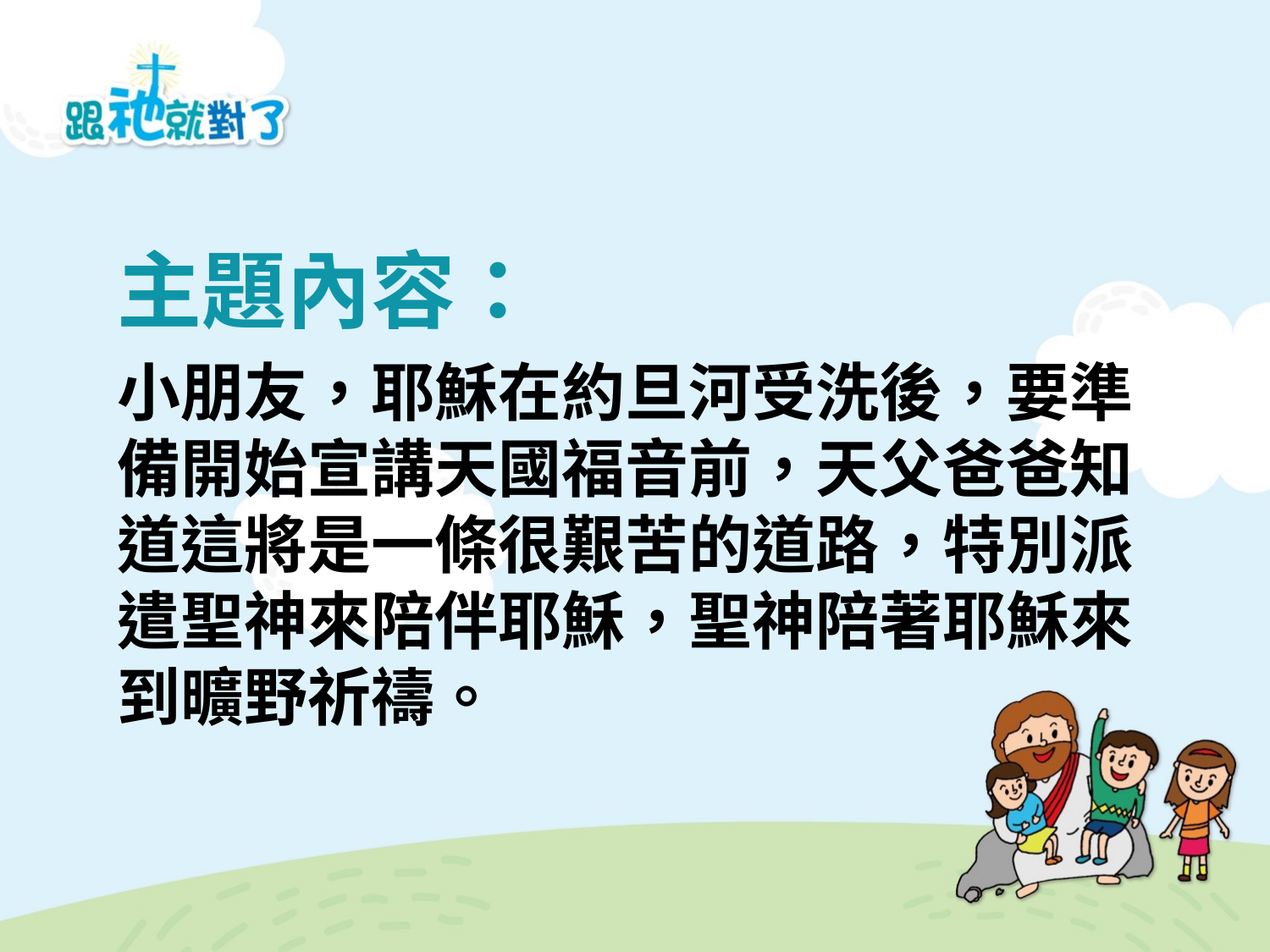

主題內容：
小朋友，耶穌在約旦河受洗後，要準備開始宣講天國福音前，天父爸爸知道這將是一條很艱苦的道路，特別派遣聖神來陪伴耶穌，聖神陪著耶穌來到曠野祈禱。